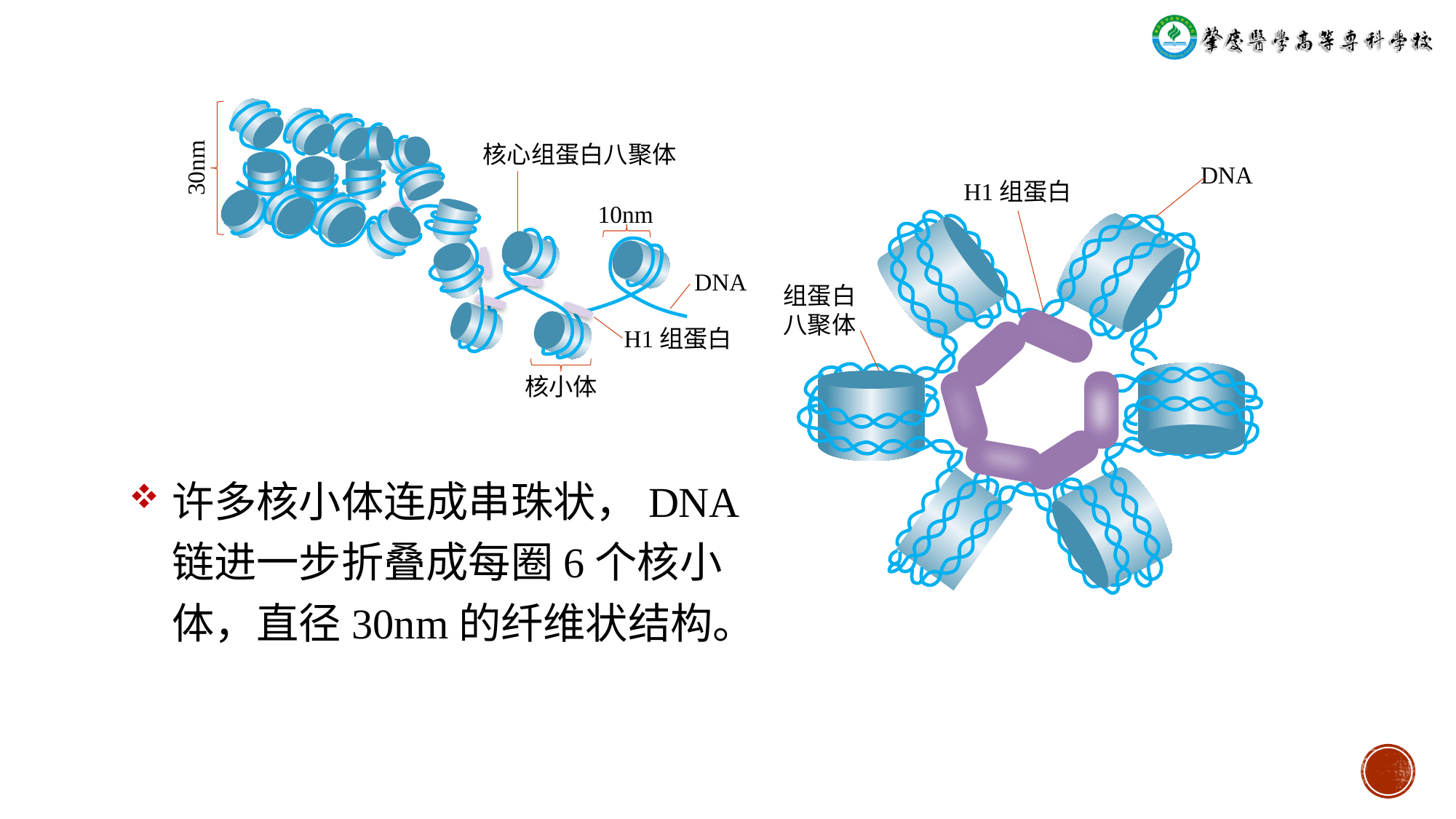

核心组蛋白八聚体

30nm

DNA

H1组蛋白

10nm

DNA

组蛋白
八聚体

H1组蛋白

核小体

许多核小体连成串珠状，DNA链进一步折叠成每圈6个核小体，直径30nm的纤维状结构。